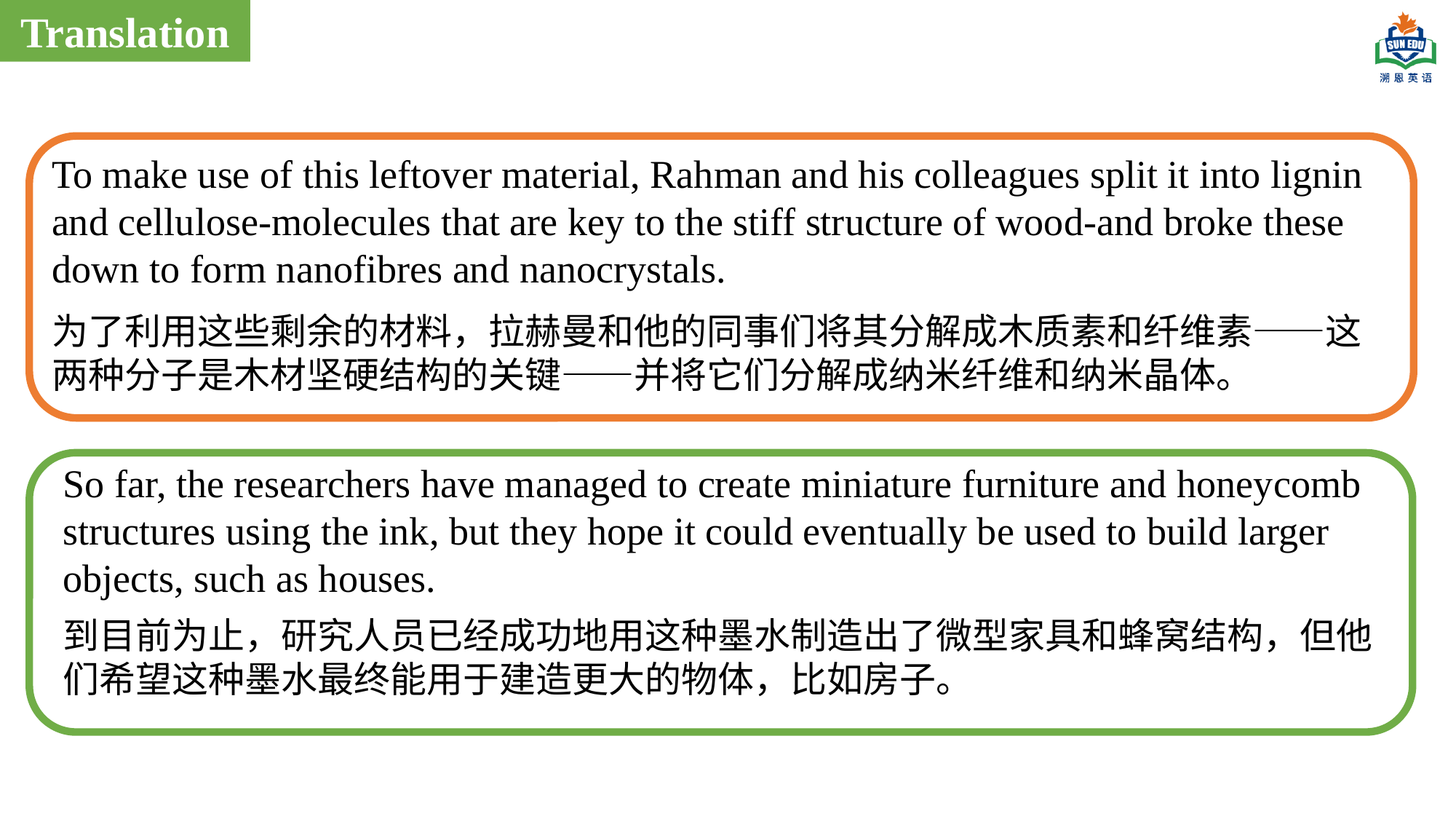

Translation

To make use of this leftover material, Rahman and his colleagues split it into lignin and cellulose-molecules that are key to the stiff structure of wood-and broke these down to form nanofibres and nanocrystals.
为了利用这些剩余的材料，拉赫曼和他的同事们将其分解成木质素和纤维素——这两种分子是木材坚硬结构的关键——并将它们分解成纳米纤维和纳米晶体。

So far, the researchers have managed to create miniature furniture and honeycomb structures using the ink, but they hope it could eventually be used to build larger objects, such as houses.
到目前为止，研究人员已经成功地用这种墨水制造出了微型家具和蜂窝结构，但他们希望这种墨水最终能用于建造更大的物体，比如房子。